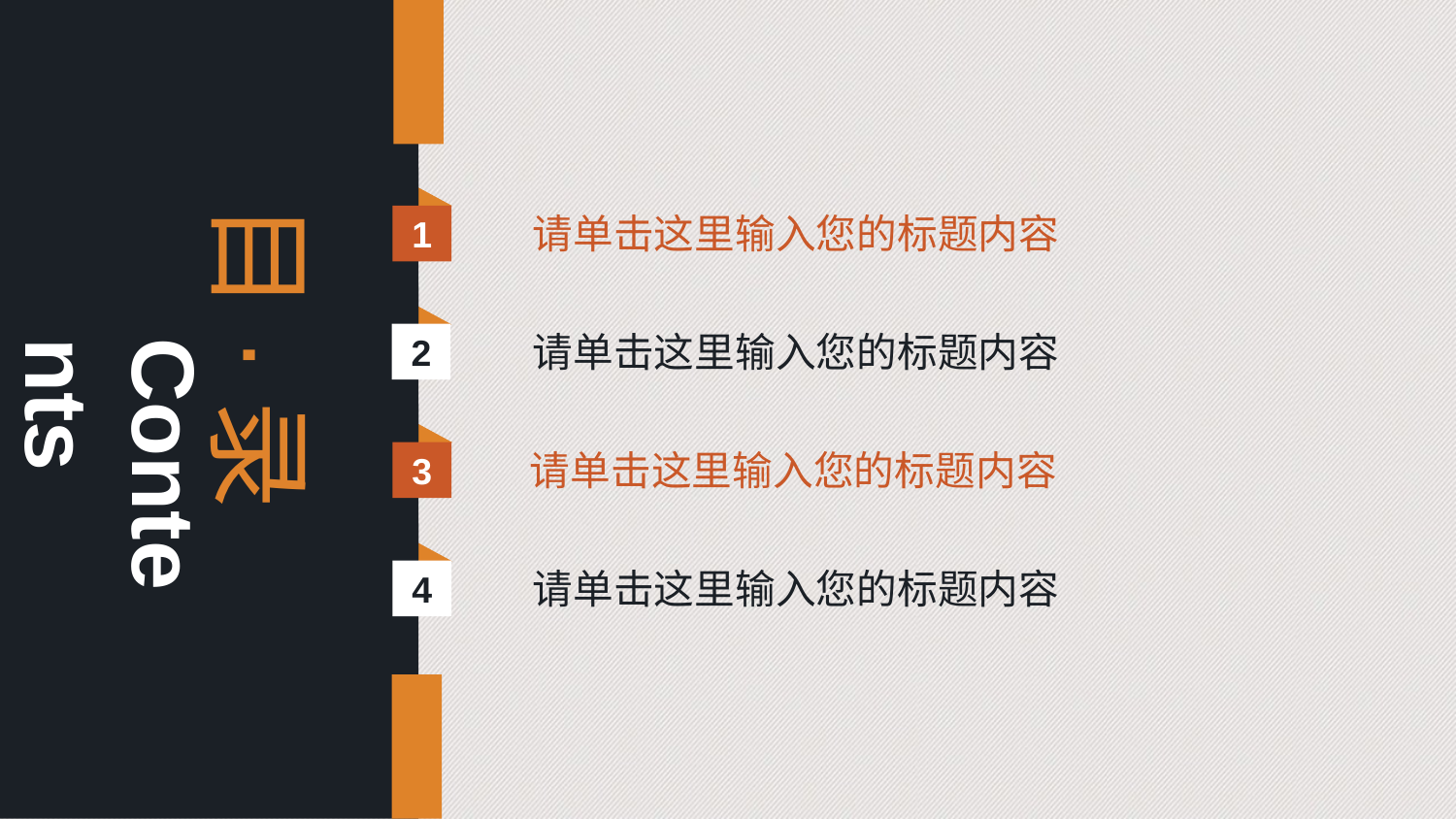

目·录
请单击这里输入您的标题内容
1

请单击这里输入您的标题内容
Contents
2

请单击这里输入您的标题内容
3

请单击这里输入您的标题内容
4